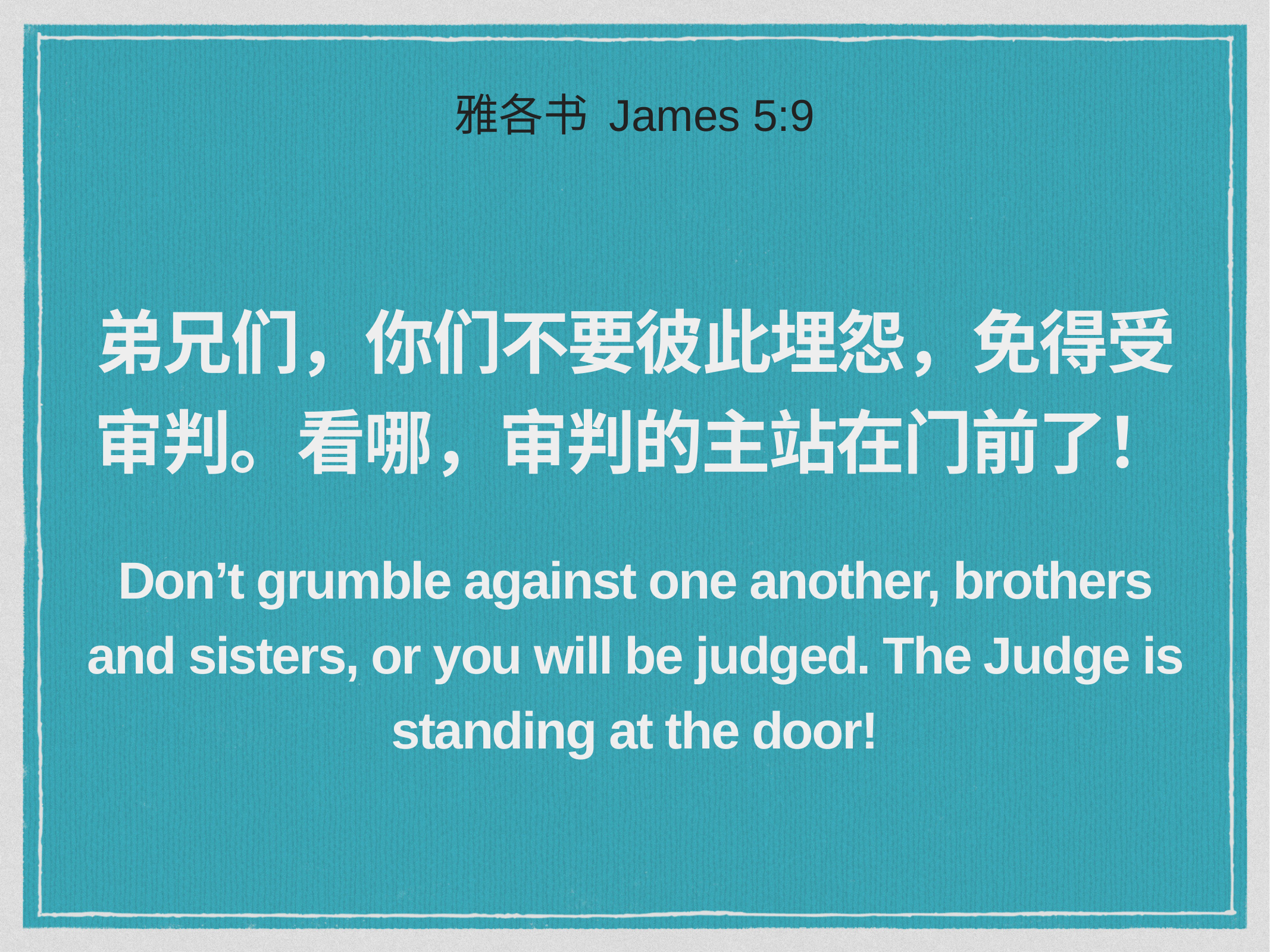

雅各书 James 5:9
弟兄们，你们不要彼此埋怨，免得受审判。看哪，审判的主站在门前了！
Don’t grumble against one another, brothers and sisters, or you will be judged. The Judge is standing at the door!